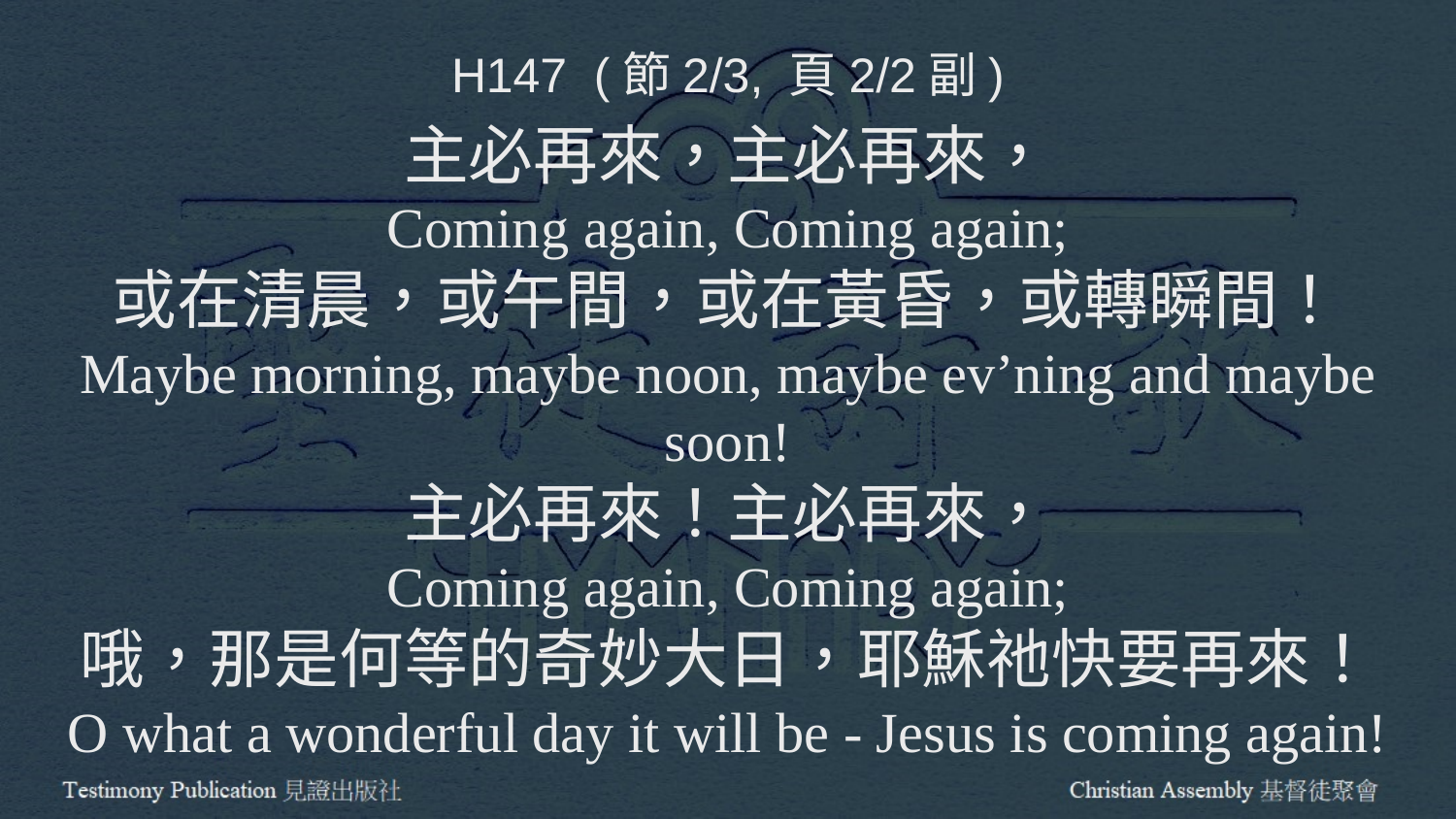

H147  (節2/3, 頁2/2副)
主必再來，主必再來，
Coming again, Coming again;
或在清晨，或午間，或在黃昏，或轉瞬間！
Maybe morning, maybe noon, maybe ev’ning and maybe soon!
主必再來！主必再來，
Coming again, Coming again;
哦，那是何等的奇妙大日，耶穌祂快要再來！
O what a wonderful day it will be - Jesus is coming again!